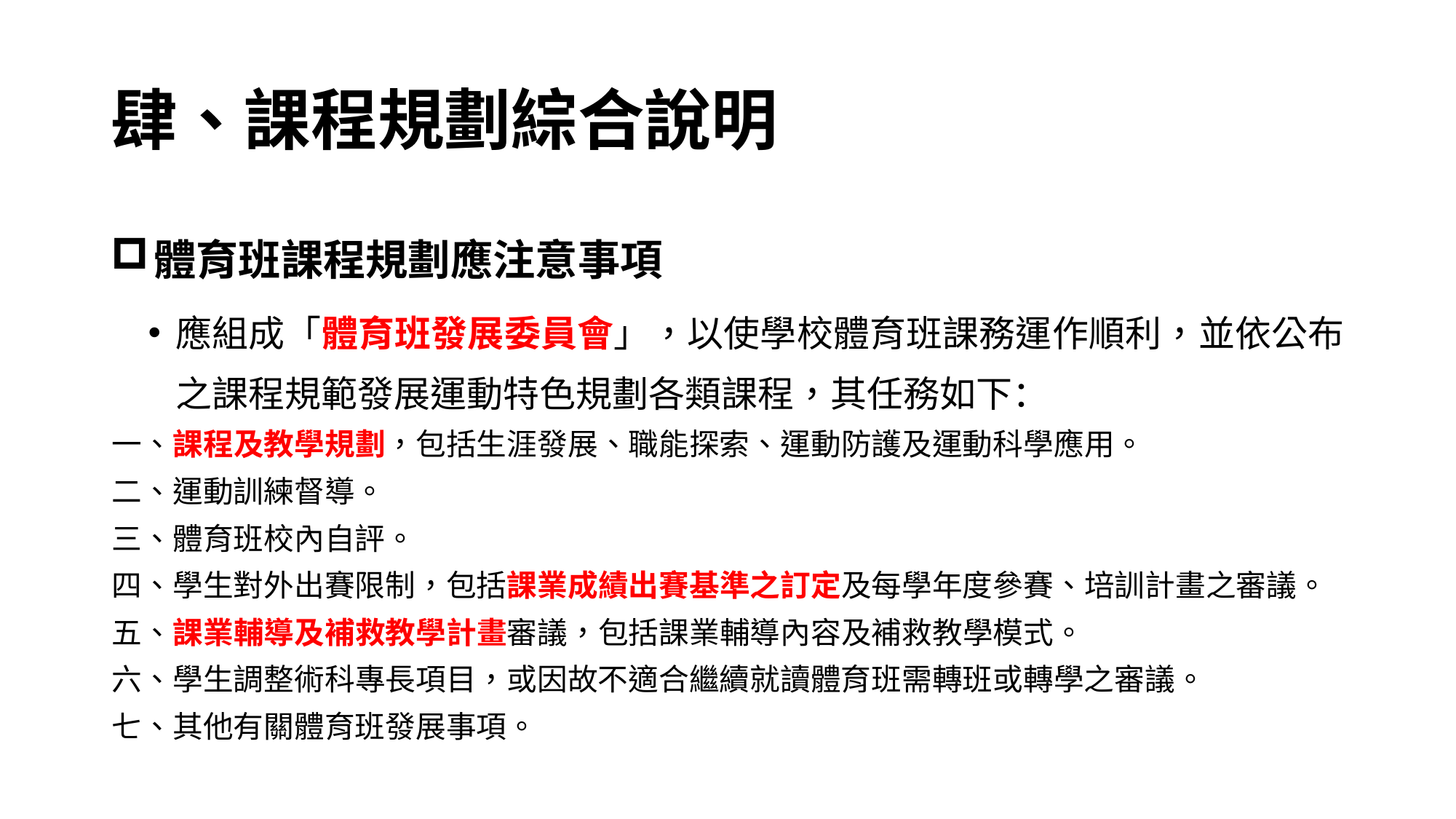

# 肆、課程規劃綜合說明
體育班課程規劃應注意事項
應組成「體育班發展委員會」，以使學校體育班課務運作順利，並依公布之課程規範發展運動特色規劃各類課程，其任務如下：
一、課程及教學規劃，包括生涯發展、職能探索、運動防護及運動科學應用。
二、運動訓練督導。
三、體育班校內自評。
四、學生對外出賽限制，包括課業成績出賽基準之訂定及每學年度參賽、培訓計畫之審議。
五、課業輔導及補救教學計畫審議，包括課業輔導內容及補救教學模式。
六、學生調整術科專長項目，或因故不適合繼續就讀體育班需轉班或轉學之審議。
七、其他有關體育班發展事項。